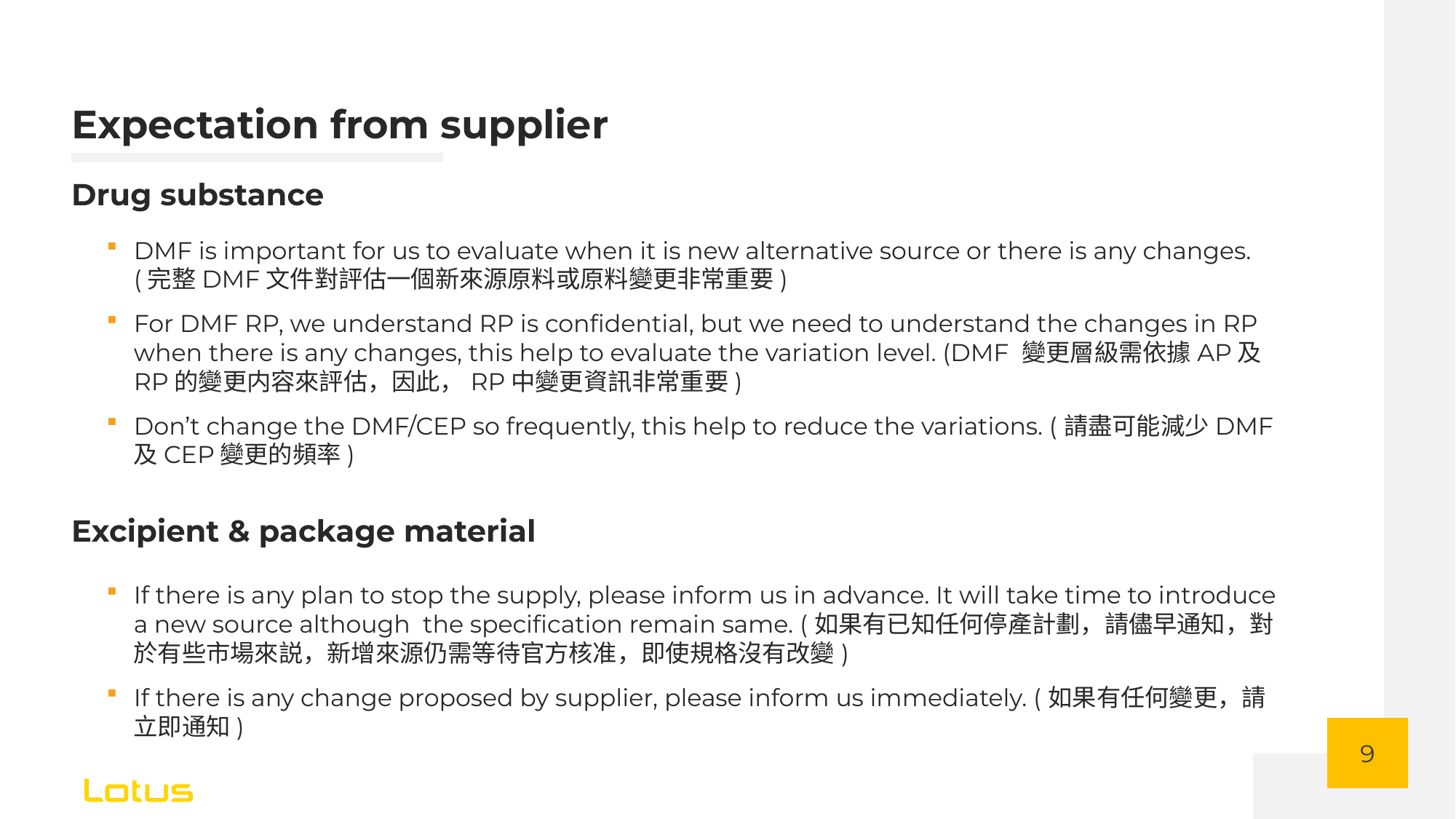

Expectation from supplier
# Drug substance
DMF is important for us to evaluate when it is new alternative source or there is any changes. (完整DMF文件對評估一個新來源原料或原料變更非常重要)
For DMF RP, we understand RP is confidential, but we need to understand the changes in RP when there is any changes, this help to evaluate the variation level. (DMF 變更層級需依據AP及RP的變更内容來評估，因此，RP中變更資訊非常重要)
Don’t change the DMF/CEP so frequently, this help to reduce the variations. (請盡可能減少DMF及CEP變更的頻率)
Excipient & package material
If there is any plan to stop the supply, please inform us in advance. It will take time to introduce a new source although  the specification remain same. (如果有已知任何停產計劃，請儘早通知，對於有些市場來説，新增來源仍需等待官方核准，即使規格沒有改變)
If there is any change proposed by supplier, please inform us immediately. (如果有任何變更，請立即通知)

9